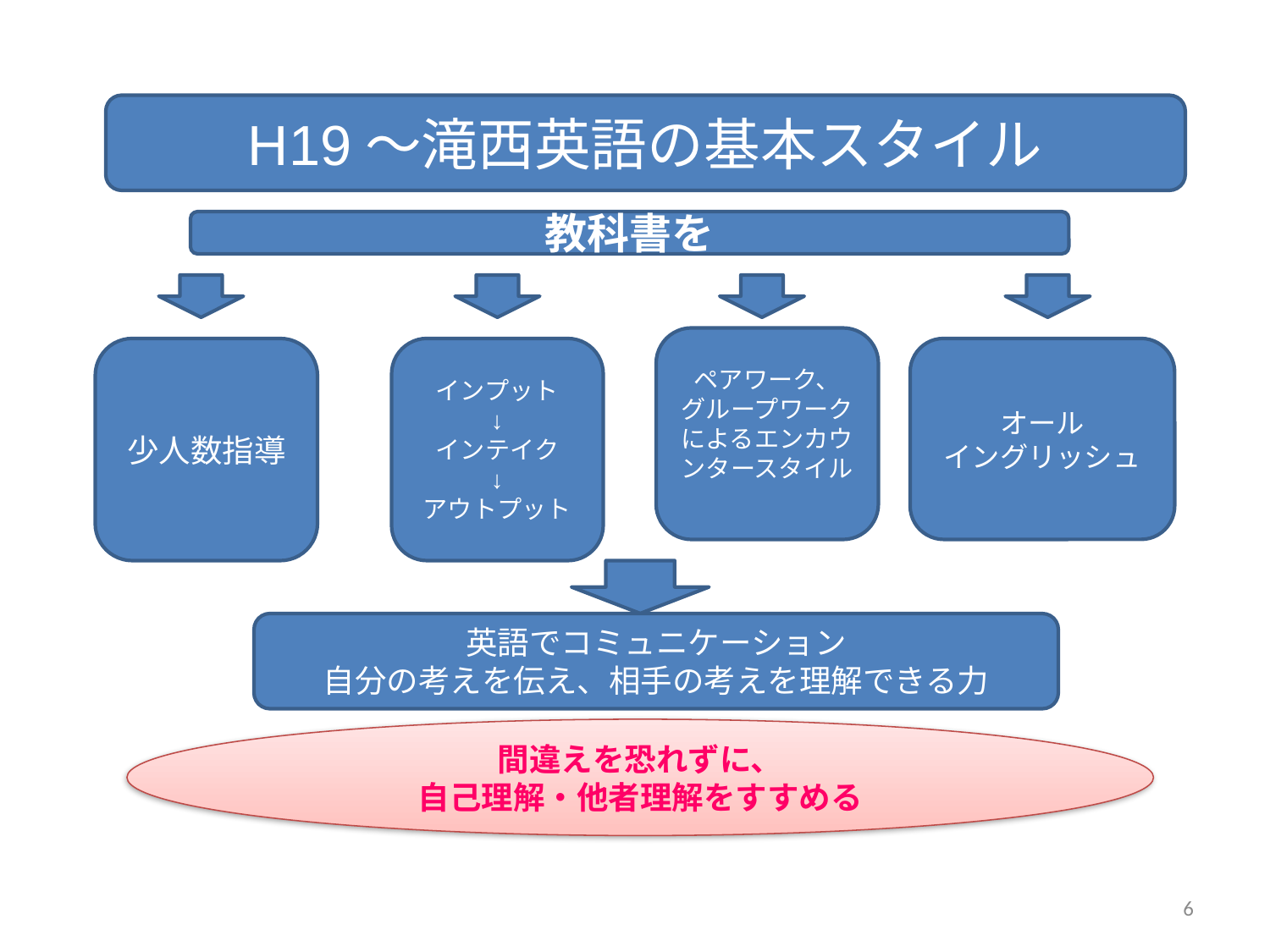

#
H19～滝西英語の基本スタイル

教科書を

ペアワーク、
グループワークによるエンカウンタースタイル

少人数指導
インプット
↓
インテイク
↓
アウトプット
オール
イングリッシュ

英語でコミュニケーション
自分の考えを伝え、相手の考えを理解できる力
間違えを恐れずに、
自己理解・他者理解をすすめる
6